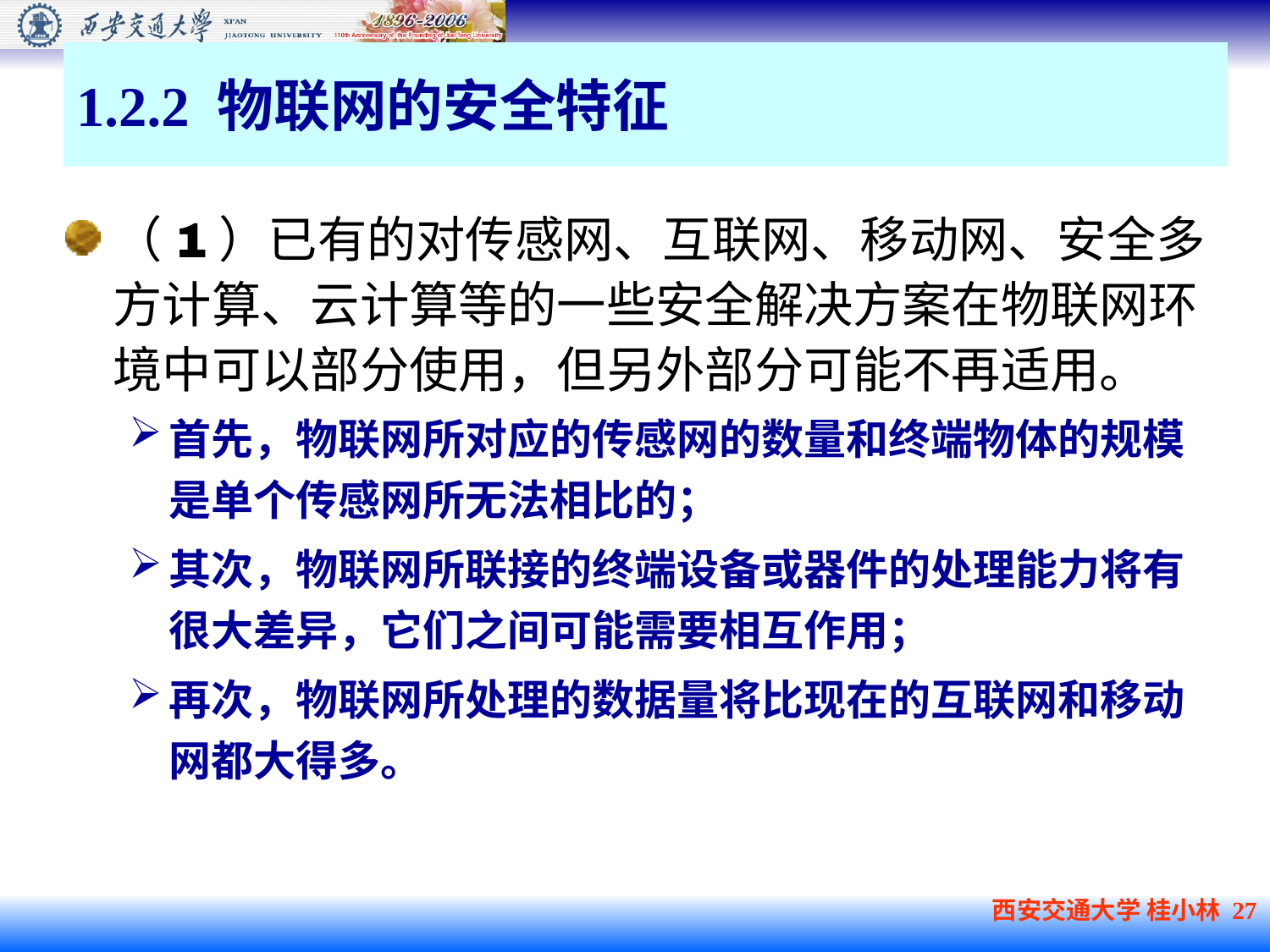

# 1.2.2 物联网的安全特征
（1）已有的对传感网、互联网、移动网、安全多方计算、云计算等的一些安全解决方案在物联网环境中可以部分使用，但另外部分可能不再适用。
首先，物联网所对应的传感网的数量和终端物体的规模是单个传感网所无法相比的；
其次，物联网所联接的终端设备或器件的处理能力将有很大差异，它们之间可能需要相互作用；
再次，物联网所处理的数据量将比现在的互联网和移动网都大得多。
西安交通大学 桂小林 27